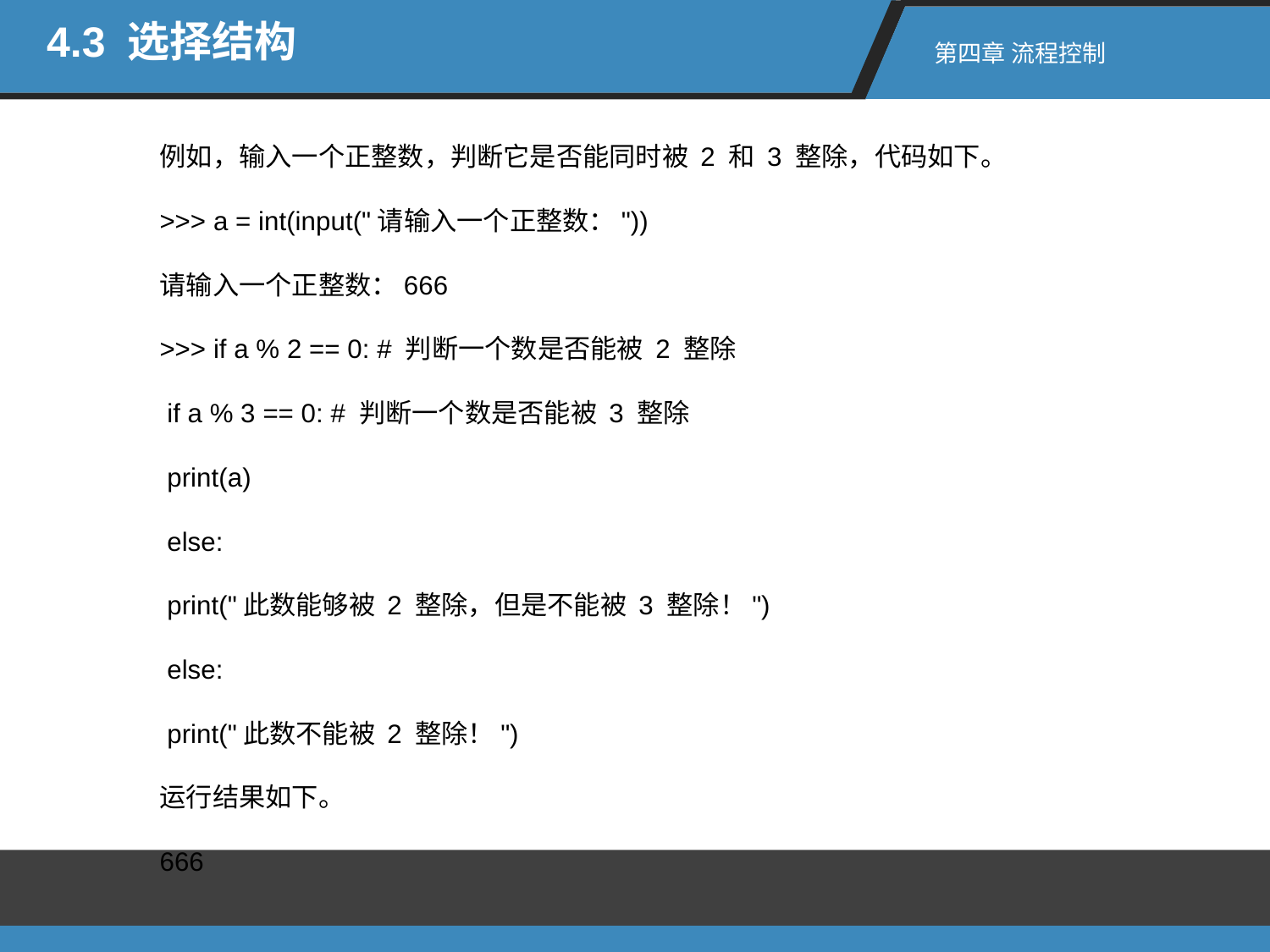

4.3 选择结构
第四章 流程控制
例如，输入一个正整数，判断它是否能同时被 2 和 3 整除，代码如下。
>>> a = int(input("请输入一个正整数："))
请输入一个正整数：666
>>> if a % 2 == 0: # 判断一个数是否能被 2 整除
 if a % 3 == 0: # 判断一个数是否能被 3 整除
 print(a)
 else:
 print("此数能够被 2 整除，但是不能被 3 整除！")
 else:
 print("此数不能被 2 整除！")
运行结果如下。
666